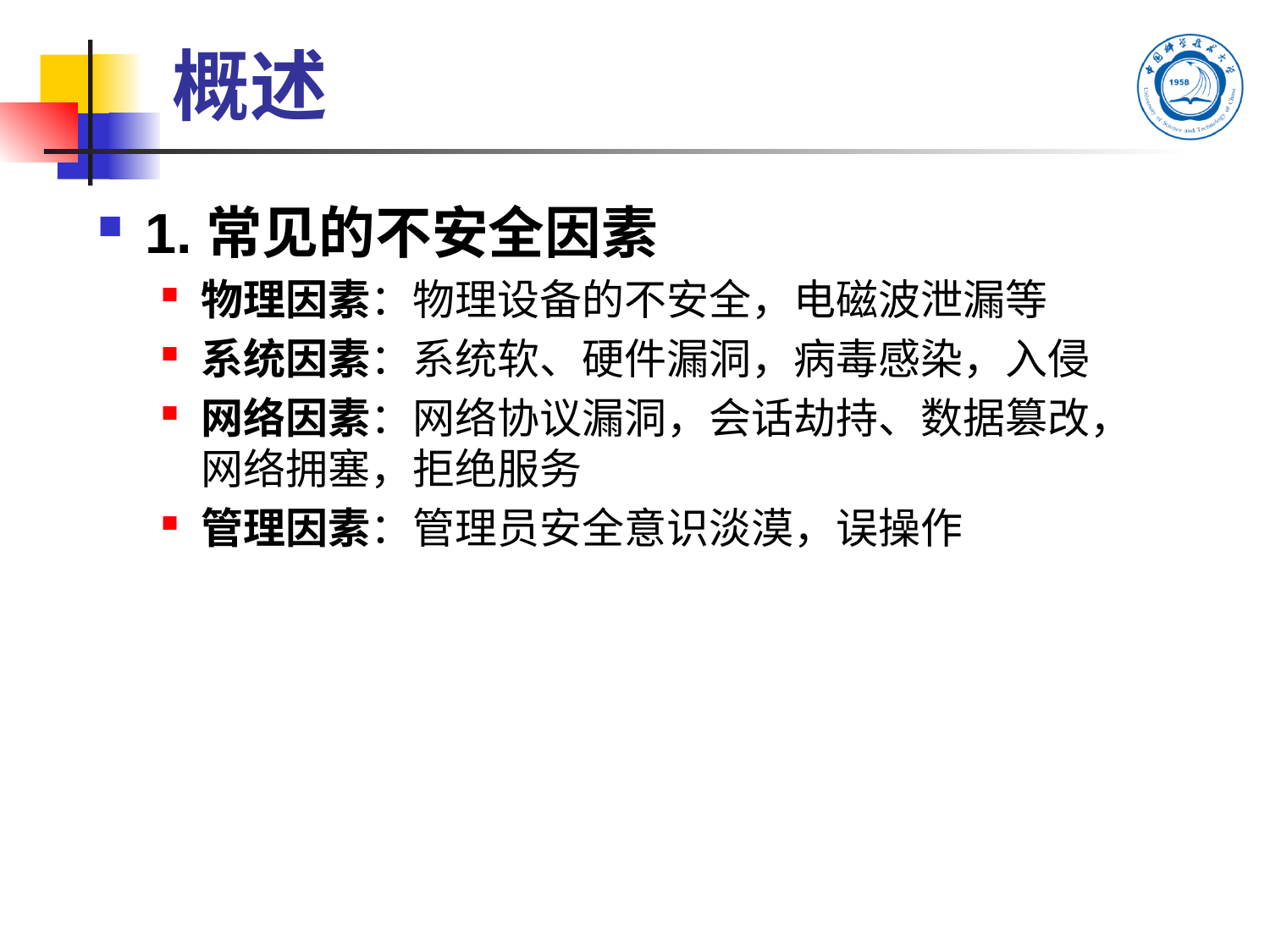

# 概述
1.常见的不安全因素
物理因素：物理设备的不安全，电磁波泄漏等
系统因素：系统软、硬件漏洞，病毒感染，入侵
网络因素：网络协议漏洞，会话劫持、数据篡改，网络拥塞，拒绝服务
管理因素：管理员安全意识淡漠，误操作